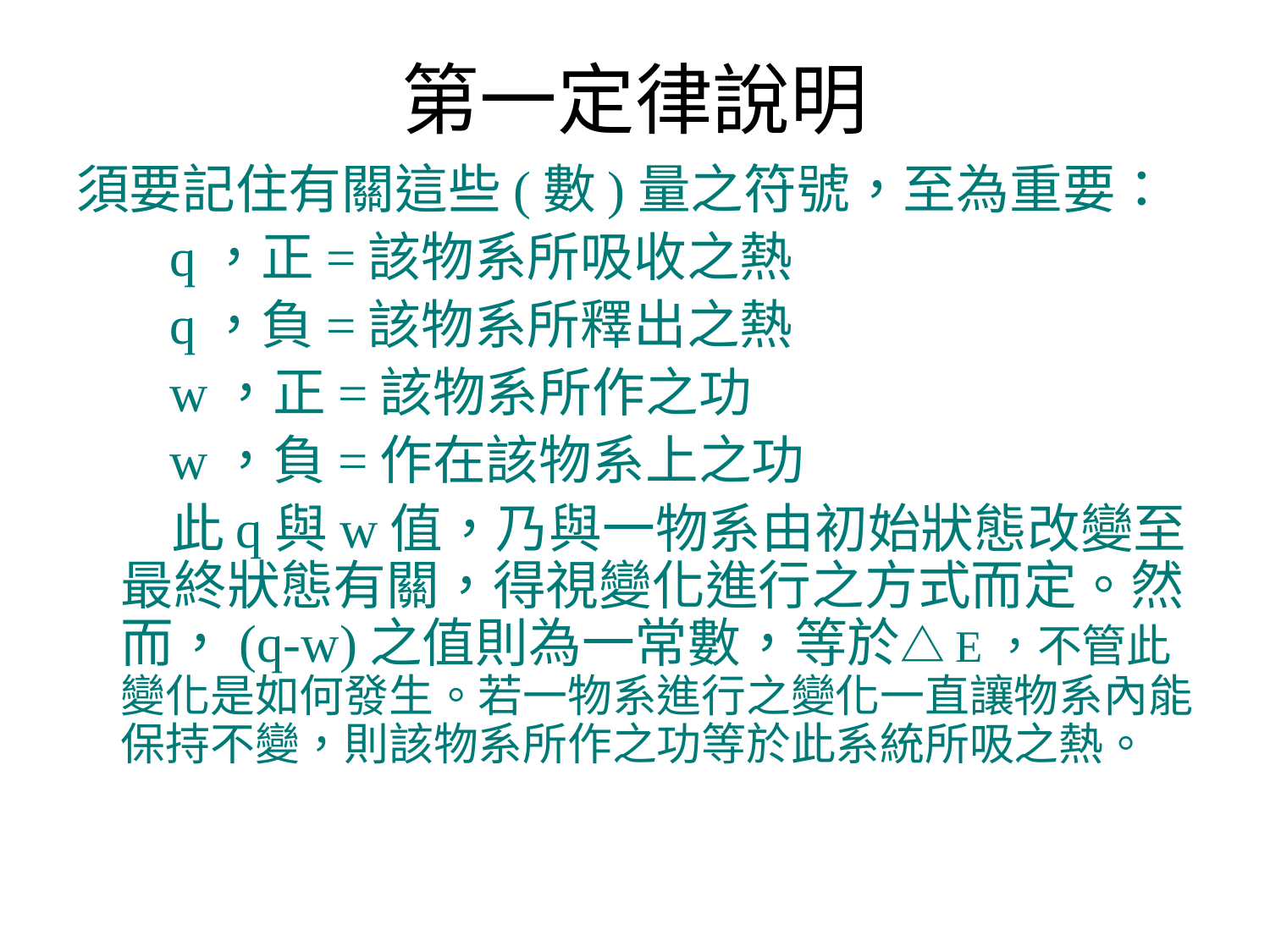

# 第一定律說明
須要記住有關這些(數)量之符號，至為重要：
       q，正=該物系所吸收之熱
       q，負=該物系所釋出之熱
       w，正=該物系所作之功
       w，負=作在該物系上之功
       此q與w值，乃與一物系由初始狀態改變至最終狀態有關，得視變化進行之方式而定。然而，(q-w)之值則為一常數，等於△E，不管此變化是如何發生。若一物系進行之變化一直讓物系內能保持不變，則該物系所作之功等於此系統所吸之熱。